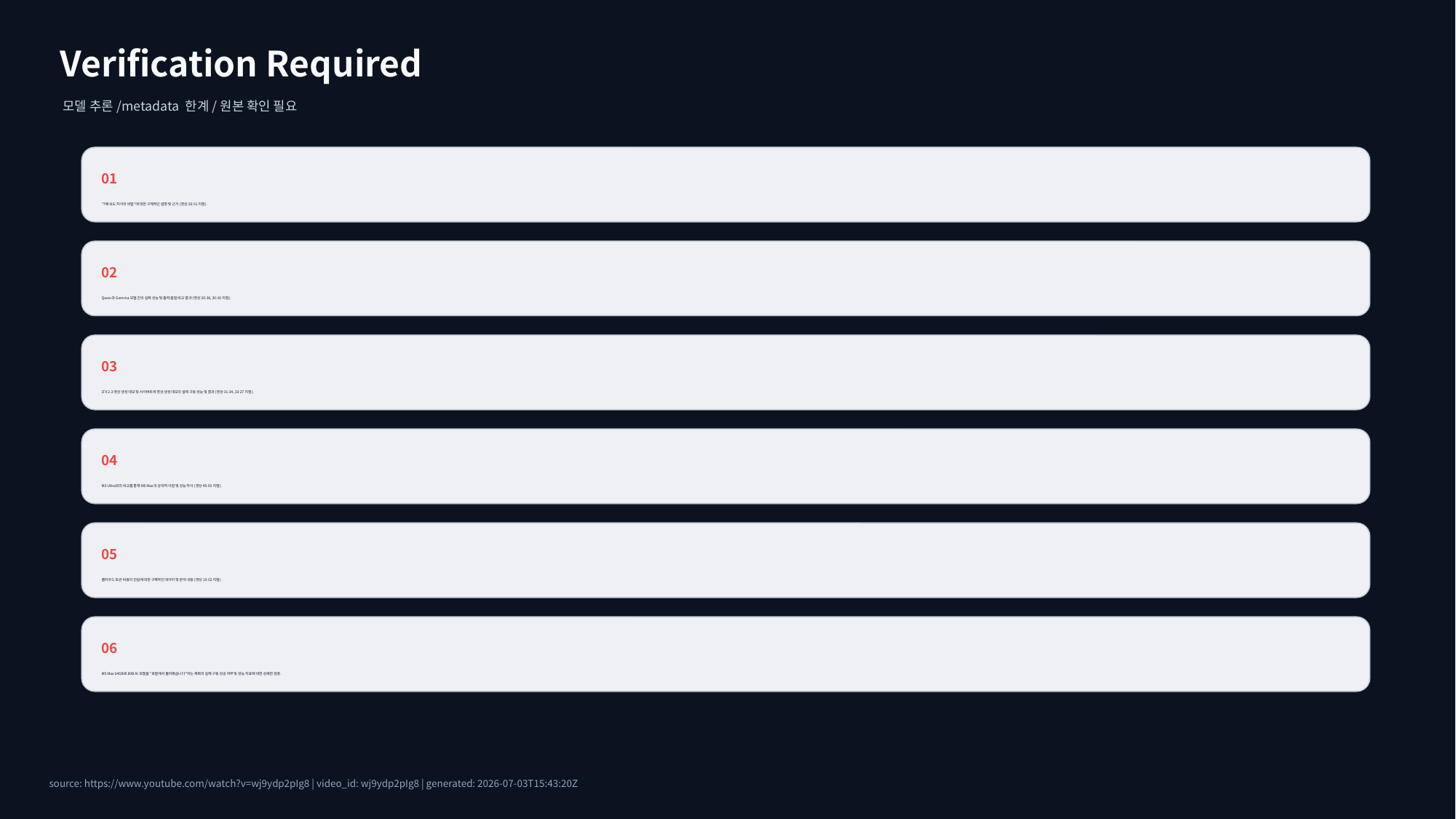

Verification Required
모델 추론/metadata 한계/원본 확인 필요

01
"7배 속도 차이의 비밀"에 대한 구체적인 설명 및 근거 (영상 26:01 지점).

02
Qwen과 Gemma 모델 간의 실제 성능 및 출력 품질 비교 결과 (영상 26:38, 30:00 지점).

03
LTX 2.3 영상 생성 데모 및 사이버트럭 영상 생성 데모의 실제 구동 성능 및 결과 (영상 31:34, 33:27 지점).

04
M3 Ultra와의 비교를 통해 M5 Max의 상대적 이점 및 성능 차이 (영상 45:50 지점).

05
클라우드 토큰 비용의 진실에 대한 구체적인 데이터 및 분석 내용 (영상 10:02 지점).

06
M5 Max 64GB로 80B AI 모델을 "로컬에서 돌려봤습니다"라는 제목의 실제 구동 성공 여부 및 성능 지표에 대한 상세한 검증.
source: https://www.youtube.com/watch?v=wj9ydp2pIg8 | video_id: wj9ydp2pIg8 | generated: 2026-07-03T15:43:20Z